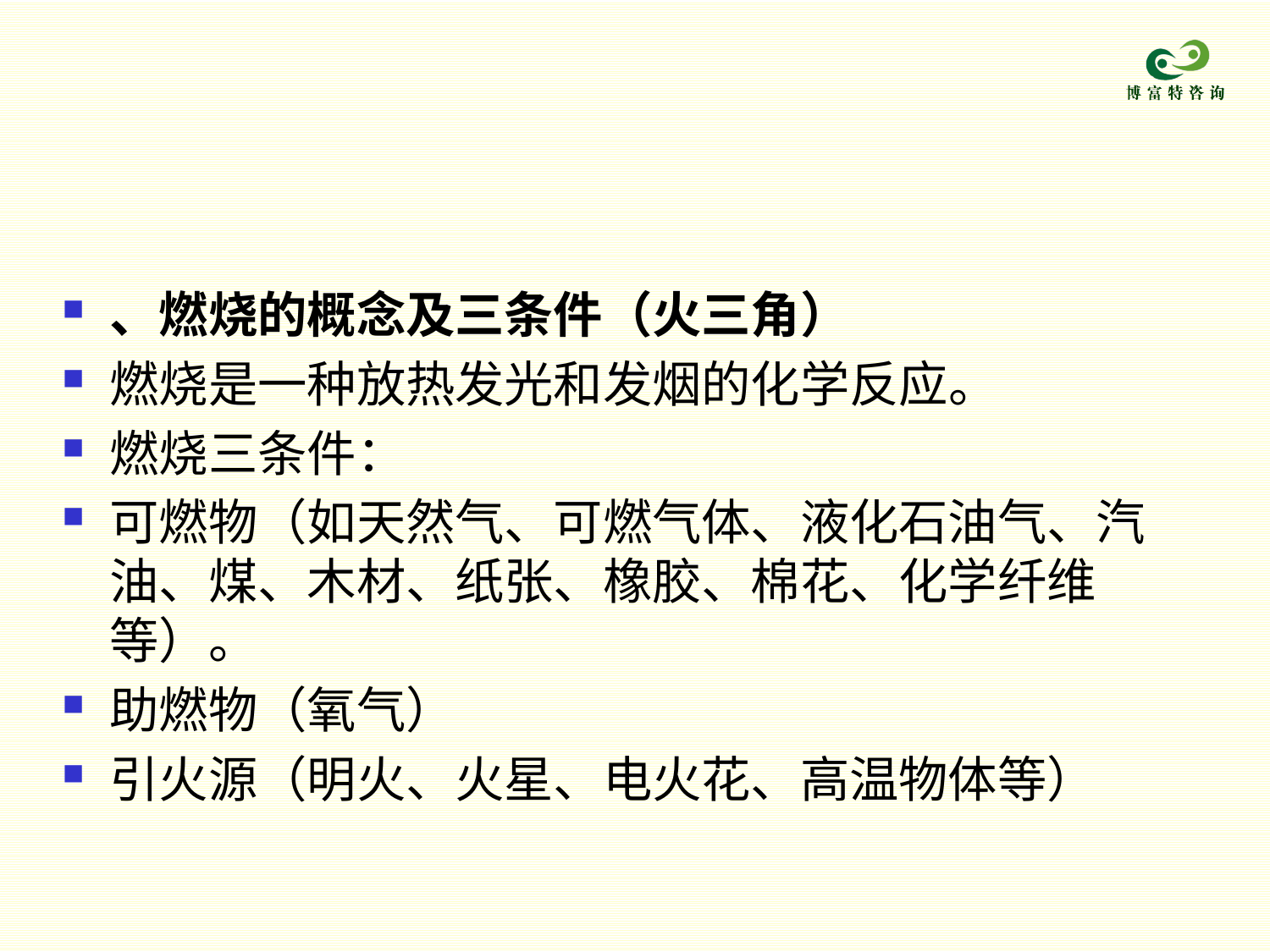

、燃烧的概念及三条件（火三角）
燃烧是一种放热发光和发烟的化学反应。
燃烧三条件：
可燃物（如天然气、可燃气体、液化石油气、汽油、煤、木材、纸张、橡胶、棉花、化学纤维等）。
助燃物（氧气）
引火源（明火、火星、电火花、高温物体等）